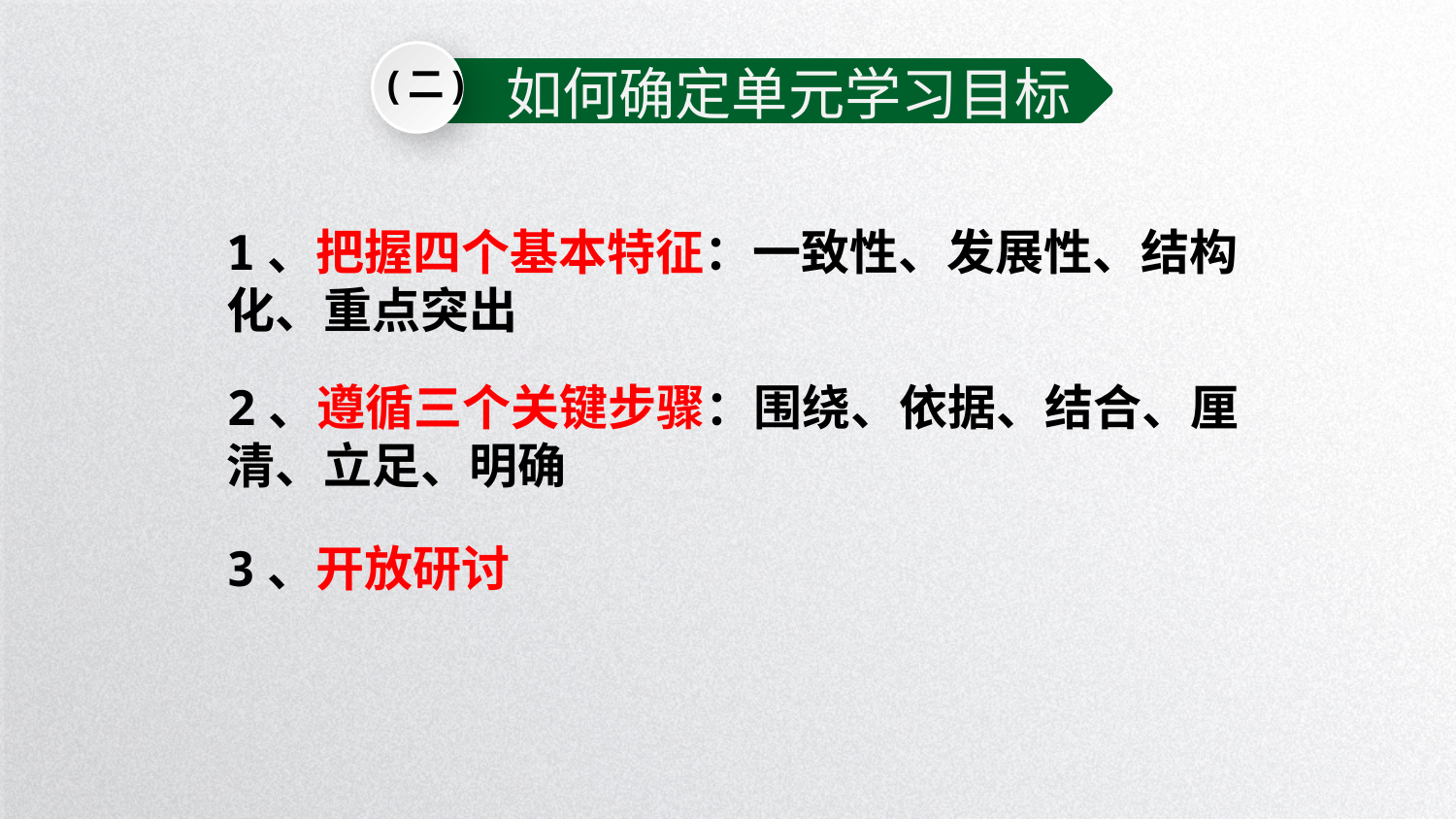

(二)

如何确定单元学习目标
1、把握四个基本特征：一致性、发展性、结构化、重点突出
2、遵循三个关键步骤：围绕、依据、结合、厘清、立足、明确
3、开放研讨